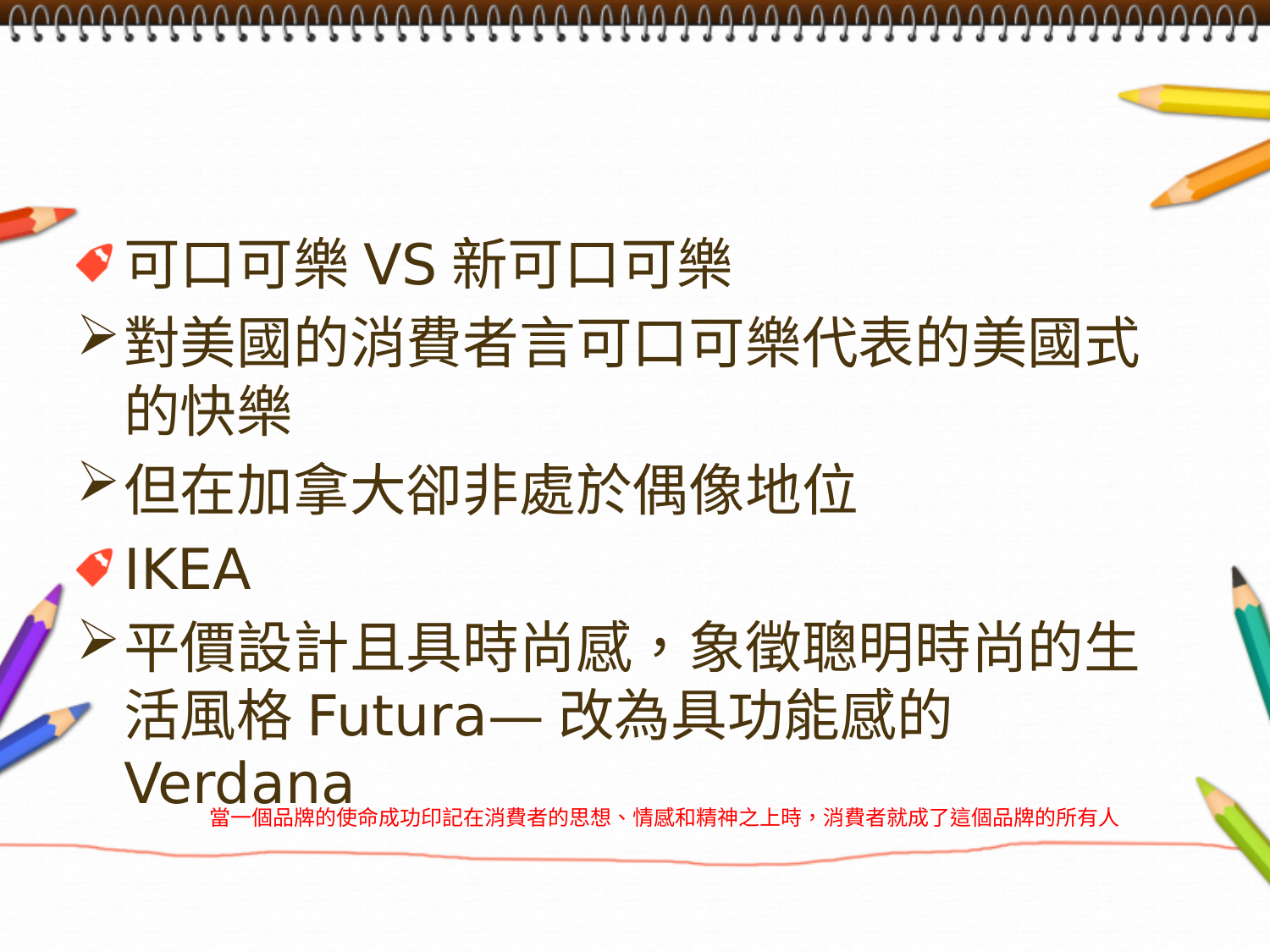

#
可口可樂VS新可口可樂
對美國的消費者言可口可樂代表的美國式的快樂
但在加拿大卻非處於偶像地位
IKEA
平價設計且具時尚感，象徵聰明時尚的生活風格Futura—改為具功能感的Verdana
當一個品牌的使命成功印記在消費者的思想、情感和精神之上時，消費者就成了這個品牌的所有人